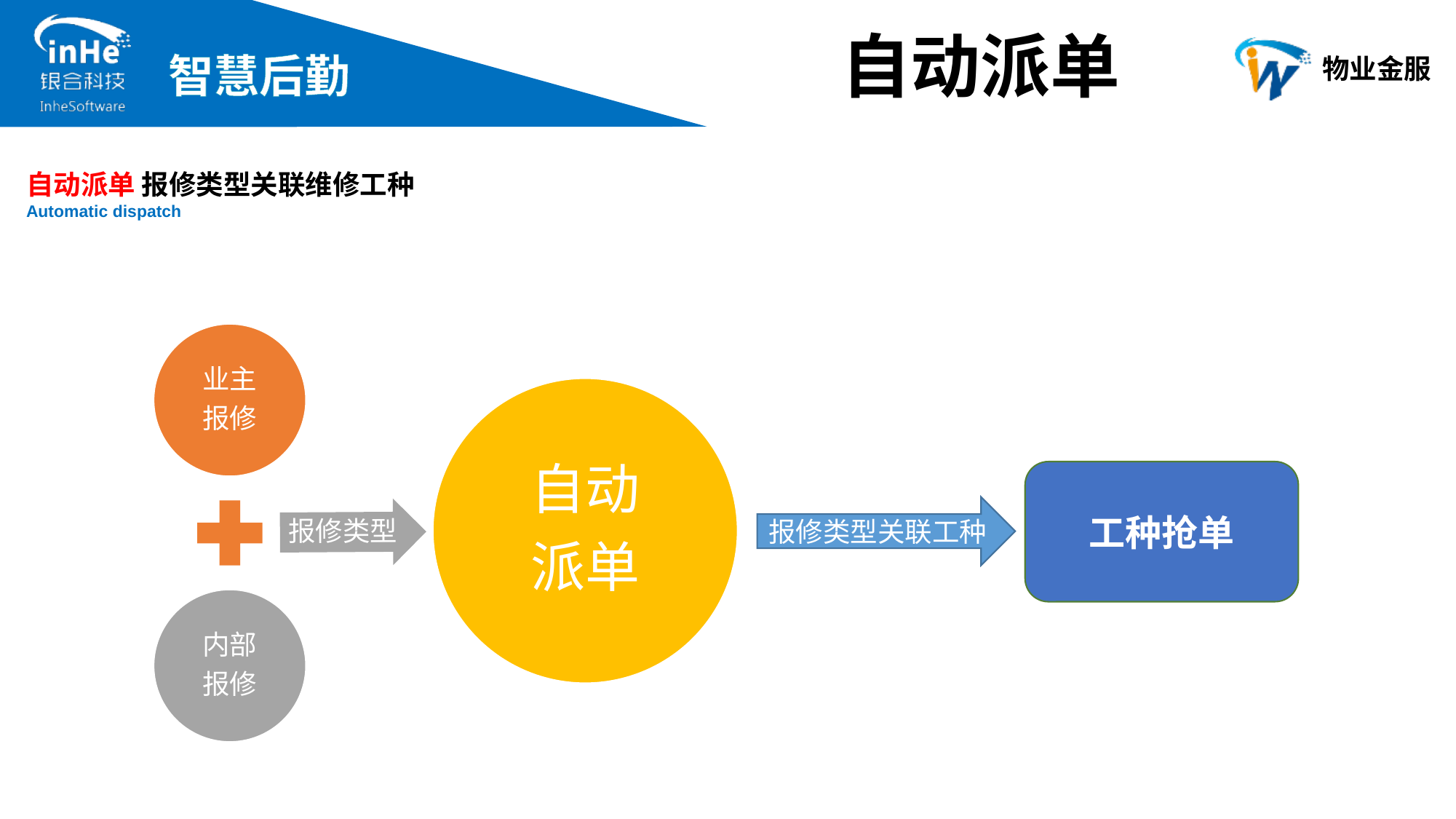

自动派单
自动派单 报修类型关联维修工种
Automatic dispatch
业主
报修

内部
报修
报修类型
自动
派单
工种抢单
报修类型关联工种